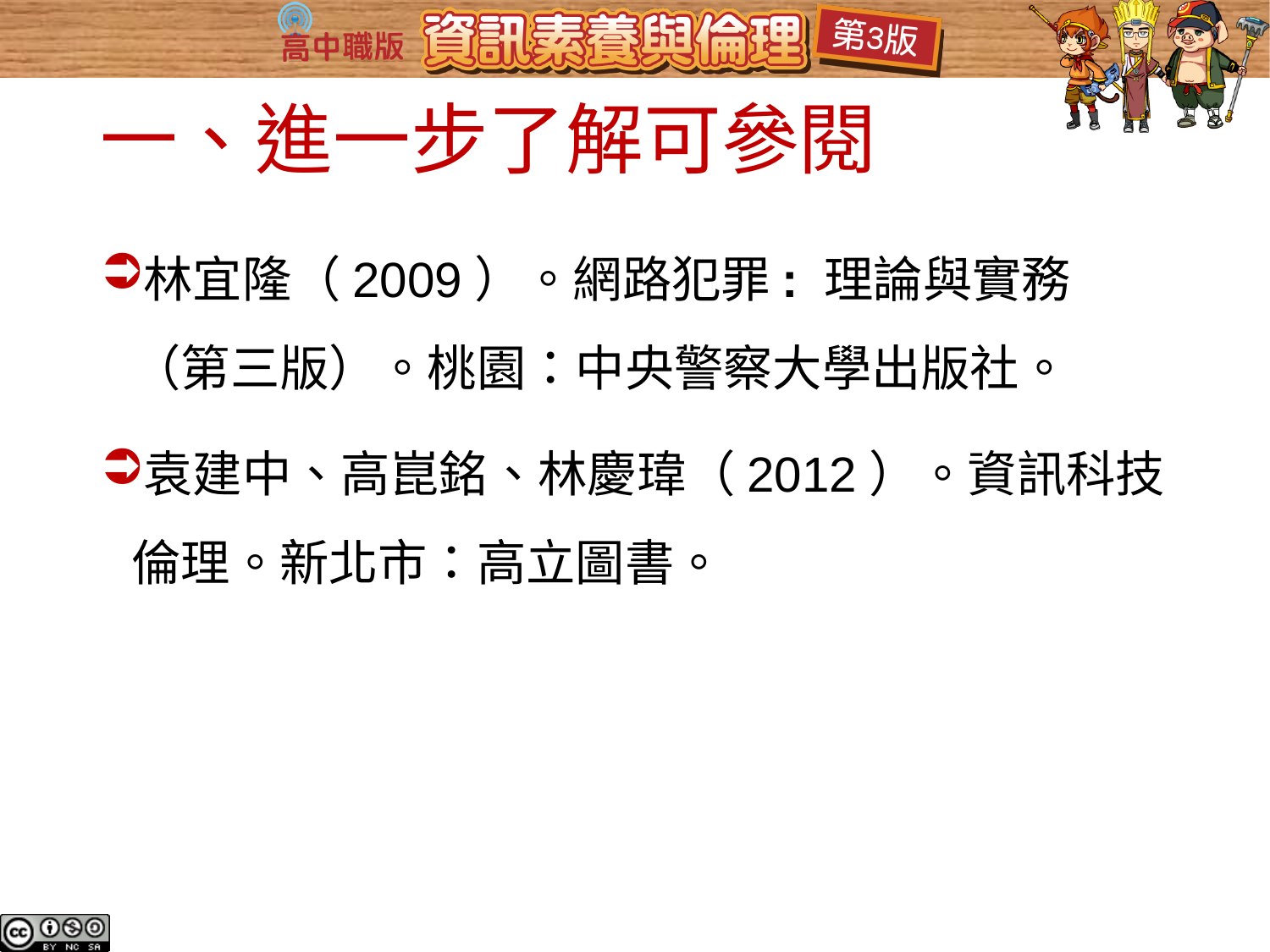

# 一、進一步了解可參閱
林宜隆（2009）。網路犯罪: 理論與實務（第三版）。桃園：中央警察大學出版社。
袁建中、高崑銘、林慶瑋（2012）。資訊科技倫理。新北市：高立圖書。